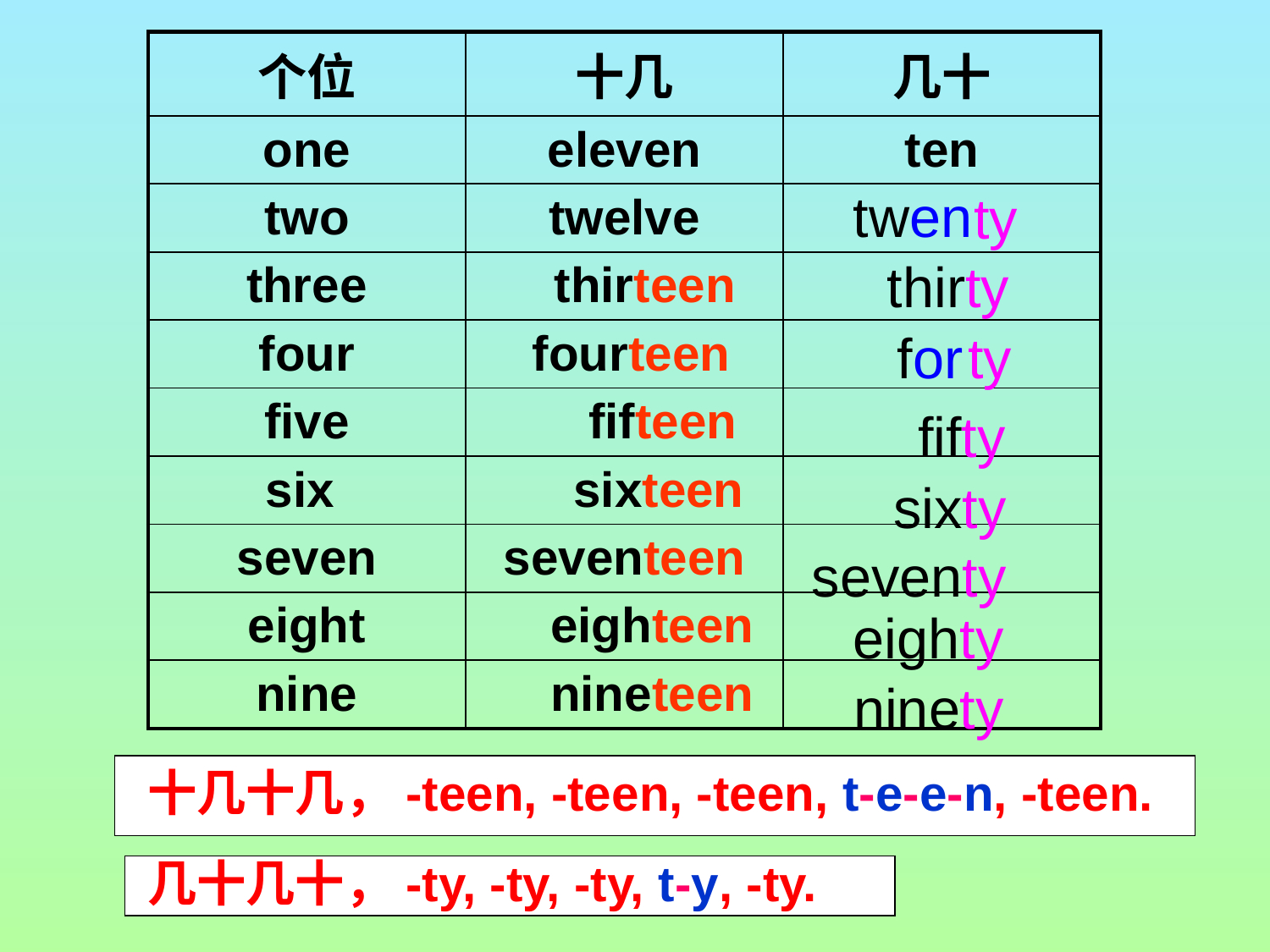

| 个位 | 十几 | 几十 |
| --- | --- | --- |
| one | eleven | ten |
| two | twelve |  |
| three | thirteen |  |
| four | fourteen |  |
| five | fifteen |  |
| six | sixteen |  |
| seven | seventeen |  |
| eight | eighteen |  |
| nine | nineteen |  |
twen
ty
thirty
fifty
sixty
seventy
eighty
ninety
for
ty

十几十几，-teen, -teen, -teen, t-e-e-n, -teen.
几十几十，-ty, -ty, -ty, t-y, -ty.